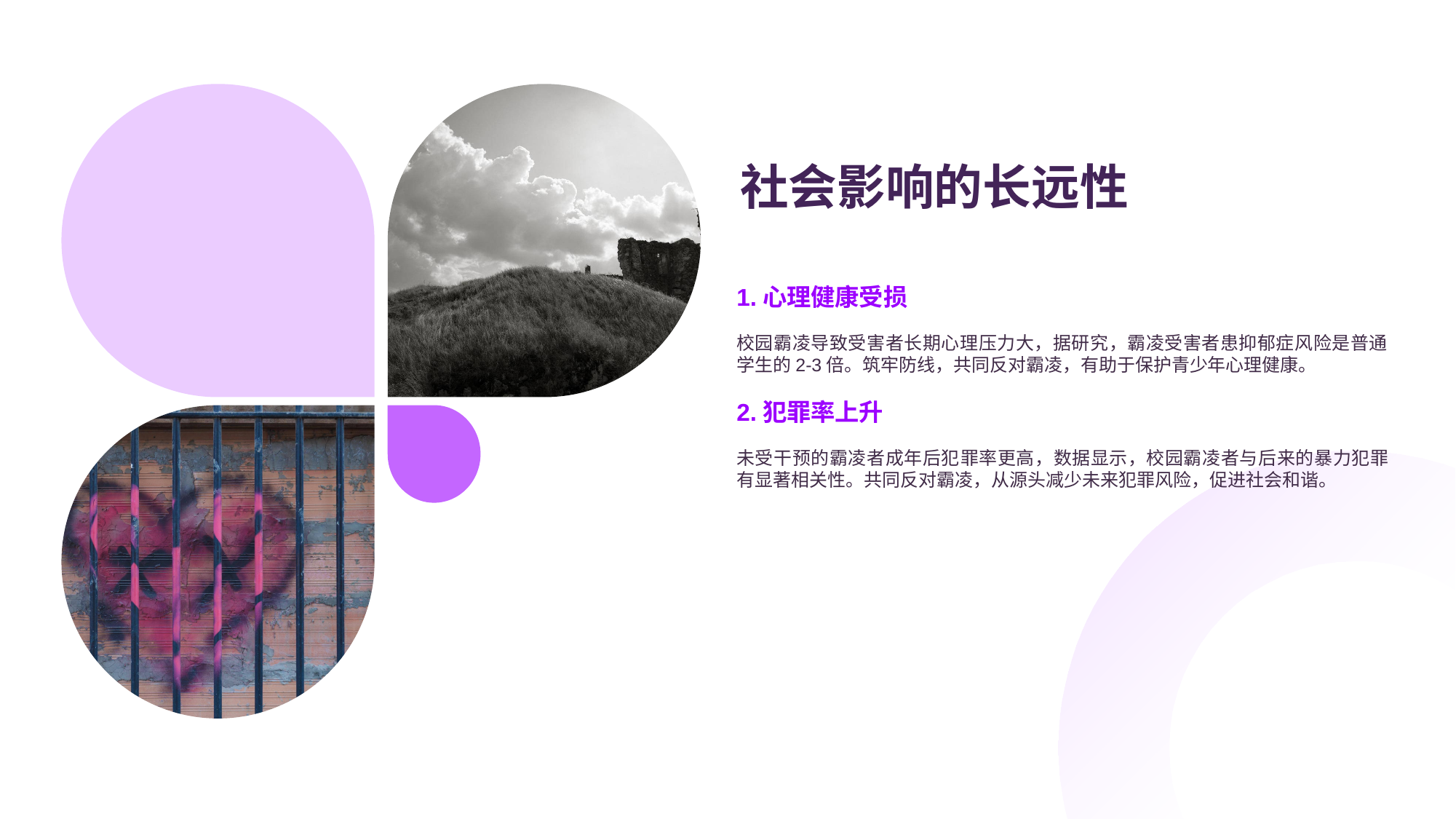

社会影响的长远性

1.心理健康受损
校园霸凌导致受害者长期心理压力大，据研究，霸凌受害者患抑郁症风险是普通学生的2-3倍。筑牢防线，共同反对霸凌，有助于保护青少年心理健康。
2.犯罪率上升
未受干预的霸凌者成年后犯罪率更高，数据显示，校园霸凌者与后来的暴力犯罪有显著相关性。共同反对霸凌，从源头减少未来犯罪风险，促进社会和谐。